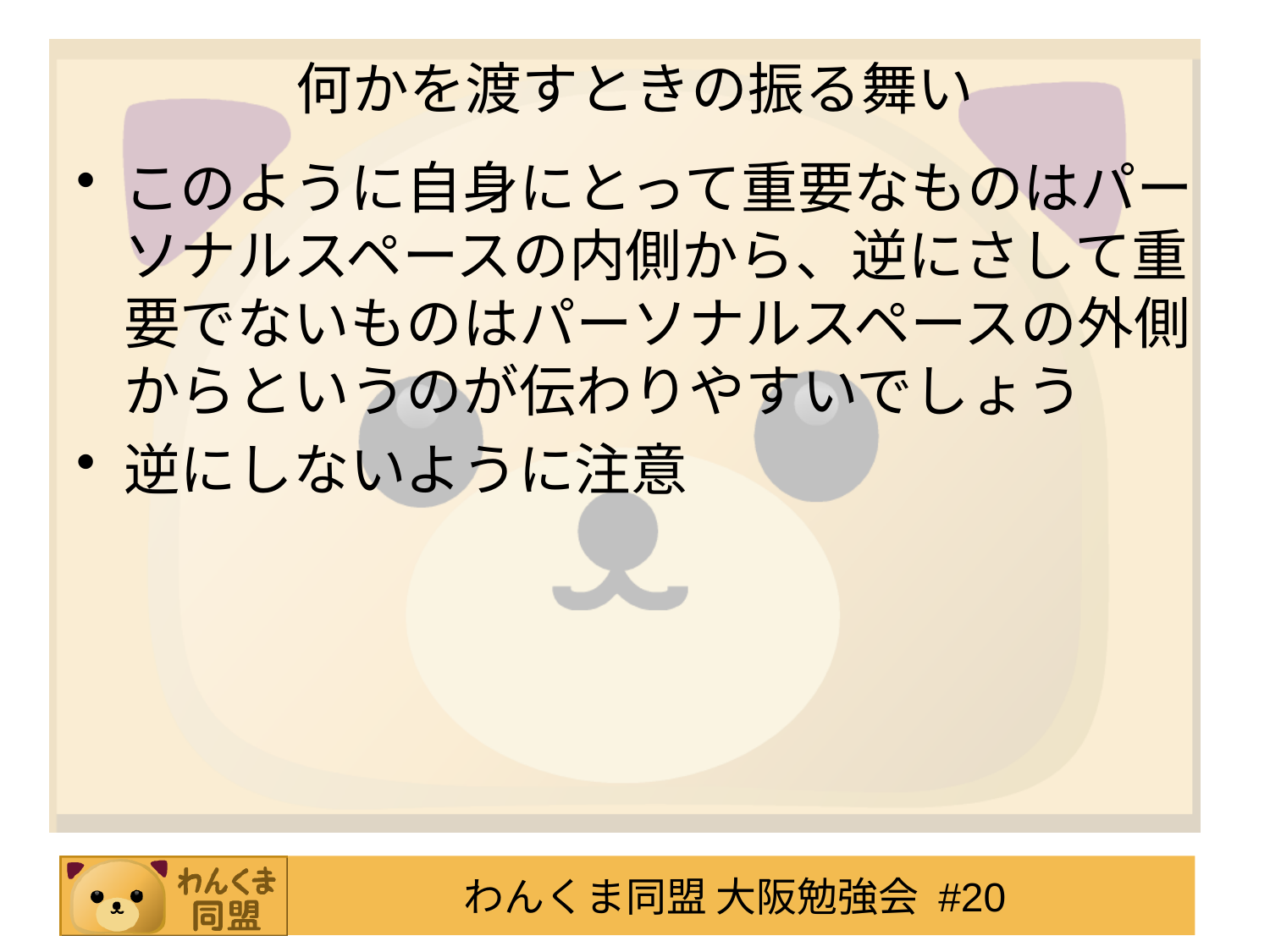

# 何かを渡すときの振る舞い
このように自身にとって重要なものはパーソナルスペースの内側から、逆にさして重要でないものはパーソナルスペースの外側からというのが伝わりやすいでしょう
逆にしないように注意